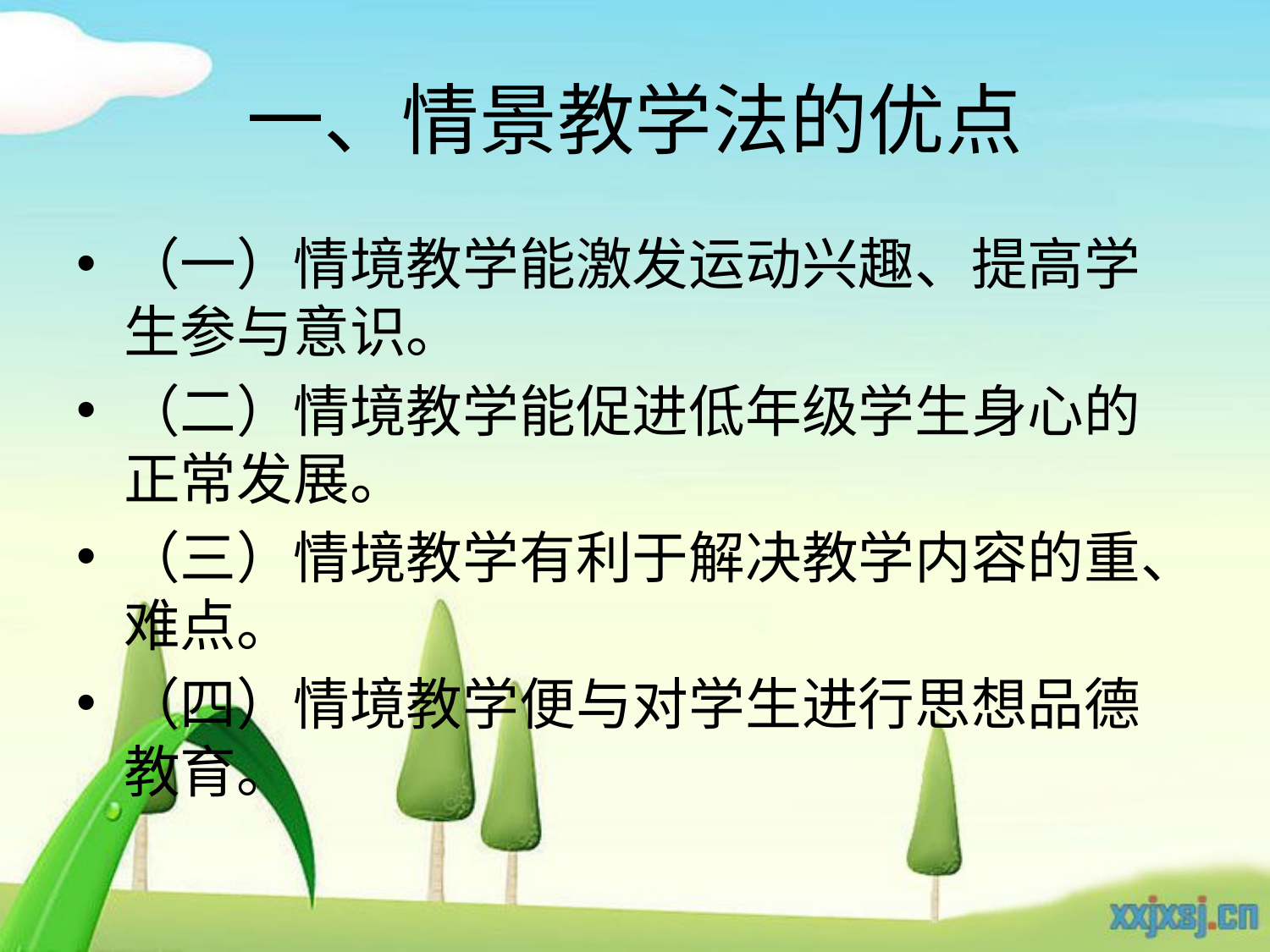

# 一、情景教学法的优点
（一）情境教学能激发运动兴趣、提高学生参与意识。
（二）情境教学能促进低年级学生身心的正常发展。
（三）情境教学有利于解决教学内容的重、难点。
（四）情境教学便与对学生进行思想品德教育。